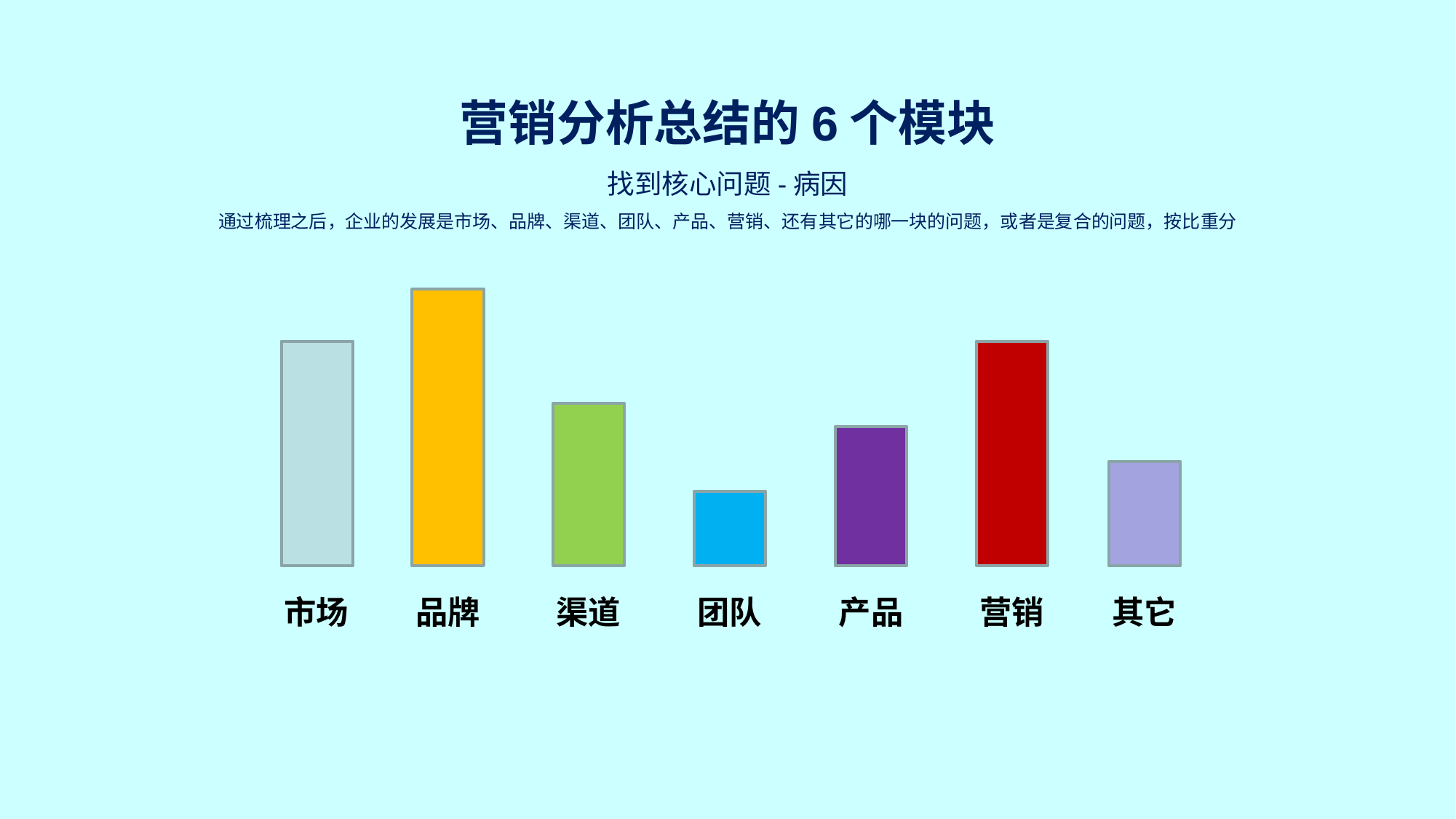

营销分析总结的6个模块
找到核心问题-病因
通过梳理之后，企业的发展是市场、品牌、渠道、团队、产品、营销、还有其它的哪一块的问题，或者是复合的问题，按比重分

市场
品牌
渠道
团队
产品
营销
其它